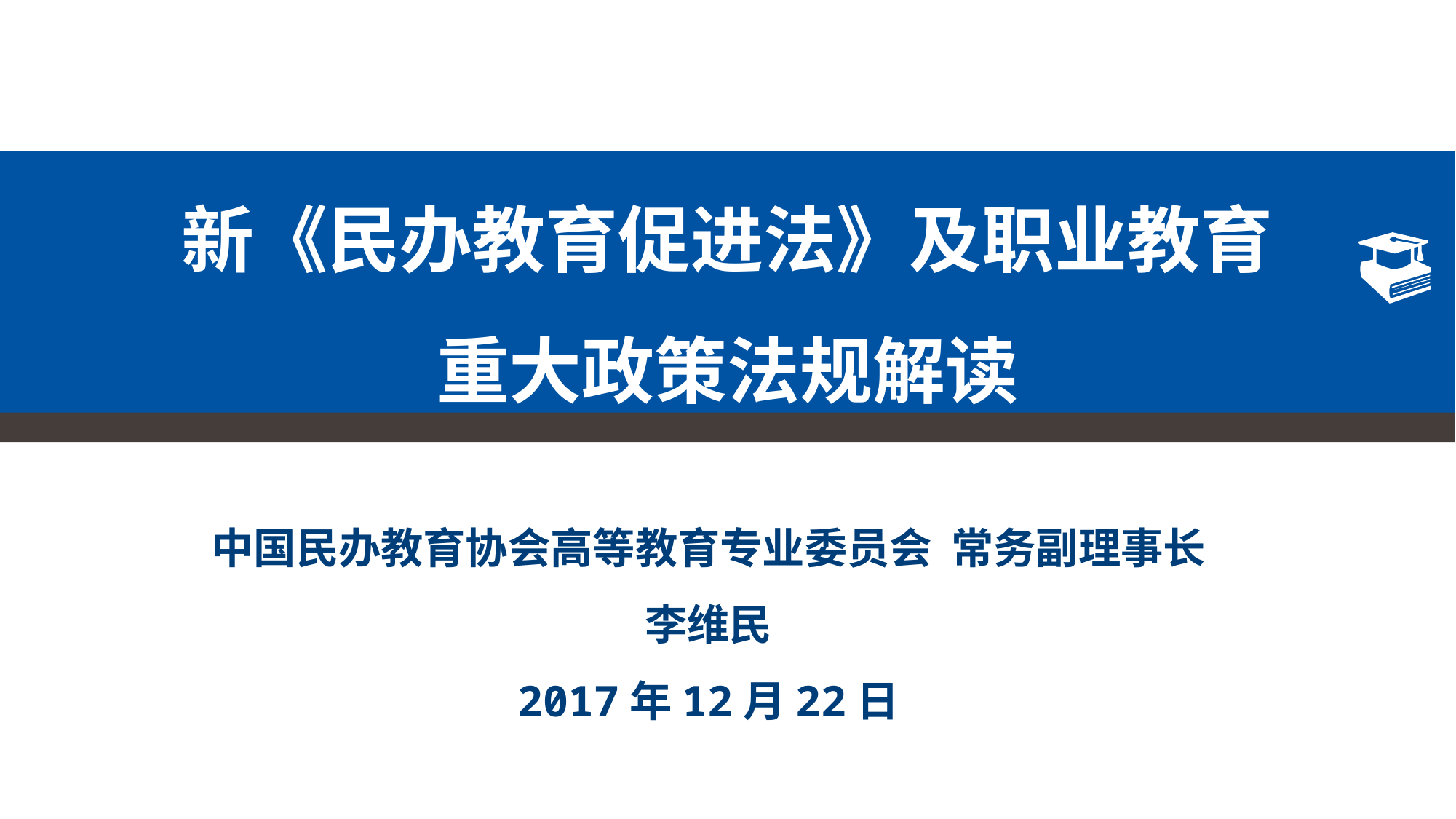

新《民办教育促进法》及职业教育
重大政策法规解读

中国民办教育协会高等教育专业委员会  常务副理事长
李维民
2017年12月22日